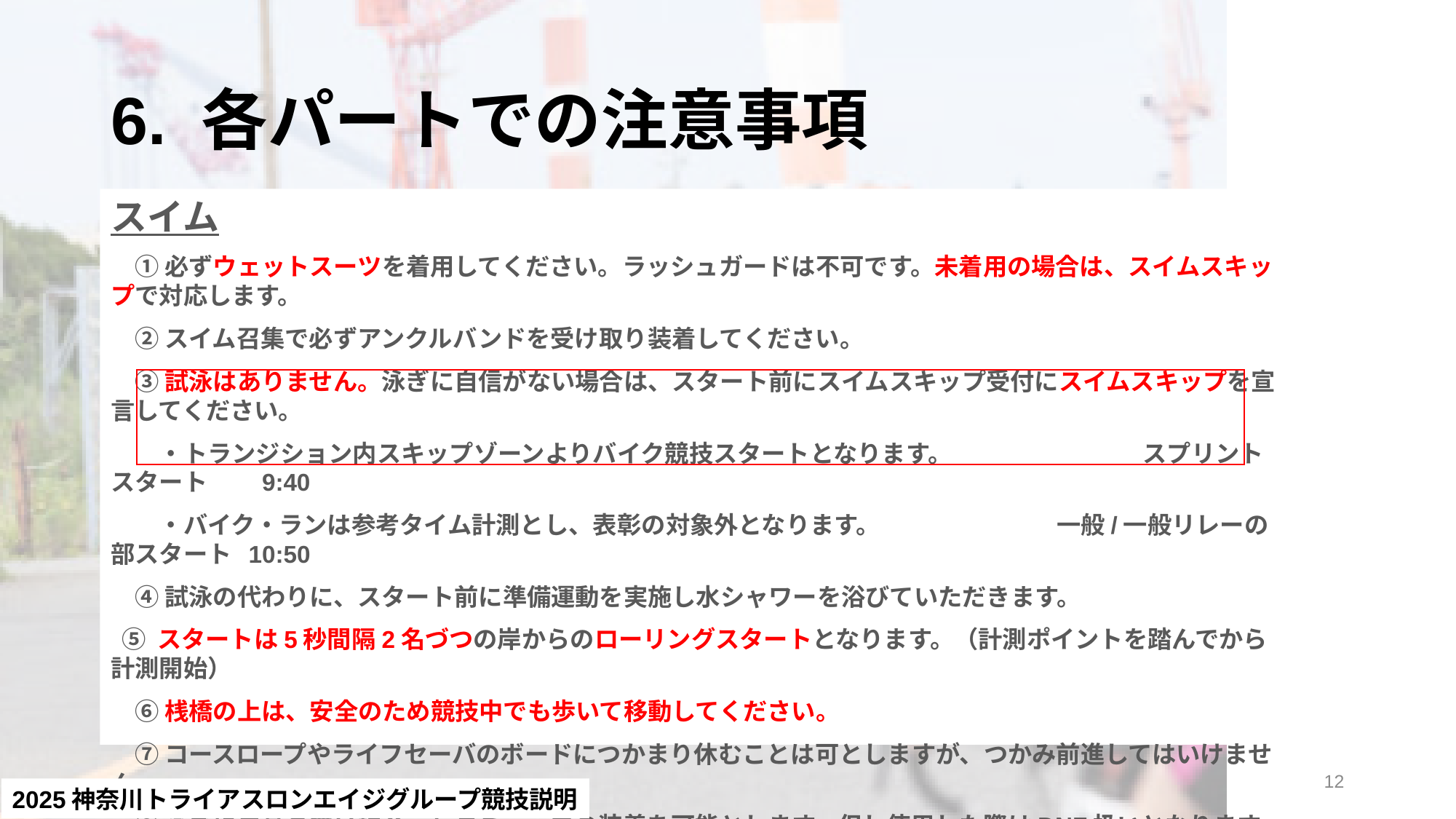

# 6. 各パートでの注意事項
スイム
　① 必ずウェットスーツを着用してください。ラッシュガードは不可です。未着用の場合は、スイムスキップで対応します。
　② スイム召集で必ずアンクルバンドを受け取り装着してください。
　③ 試泳はありません。泳ぎに自信がない場合は、スタート前にスイムスキップ受付にスイムスキップを宣言してください。
　　・トランジション内スキップゾーンよりバイク競技スタートとなります。   　　　　　　　 スプリントスタート　　9:40
　　・バイク・ランは参考タイム計測とし、表彰の対象外となります。	　　　一般/一般リレーの部スタート  10:50
　④ 試泳の代わりに、スタート前に準備運動を実施し水シャワーを浴びていただきます。
  ⑤ スタートは5秒間隔2名づつの岸からのローリングスタートとなります。（計測ポイントを踏んでから計測開始）
　⑥ 桟橋の上は、安全のため競技中でも歩いて移動してください。
　⑦ コースロープやライフセーバのボードにつかまり休むことは可としますが、つかみ前進してはいけません。
　⑧ 泳ぎに自身の無い場合、レスチューブの装着を可能とします。但し使用した際はDNF扱いとなります。
　⑨ 救助が必要な場合は、ライフセーバに向け片手を頭の上で振り、声を出して救助を求めてください。

12
2025神奈川トライアスロンエイジグループ競技説明